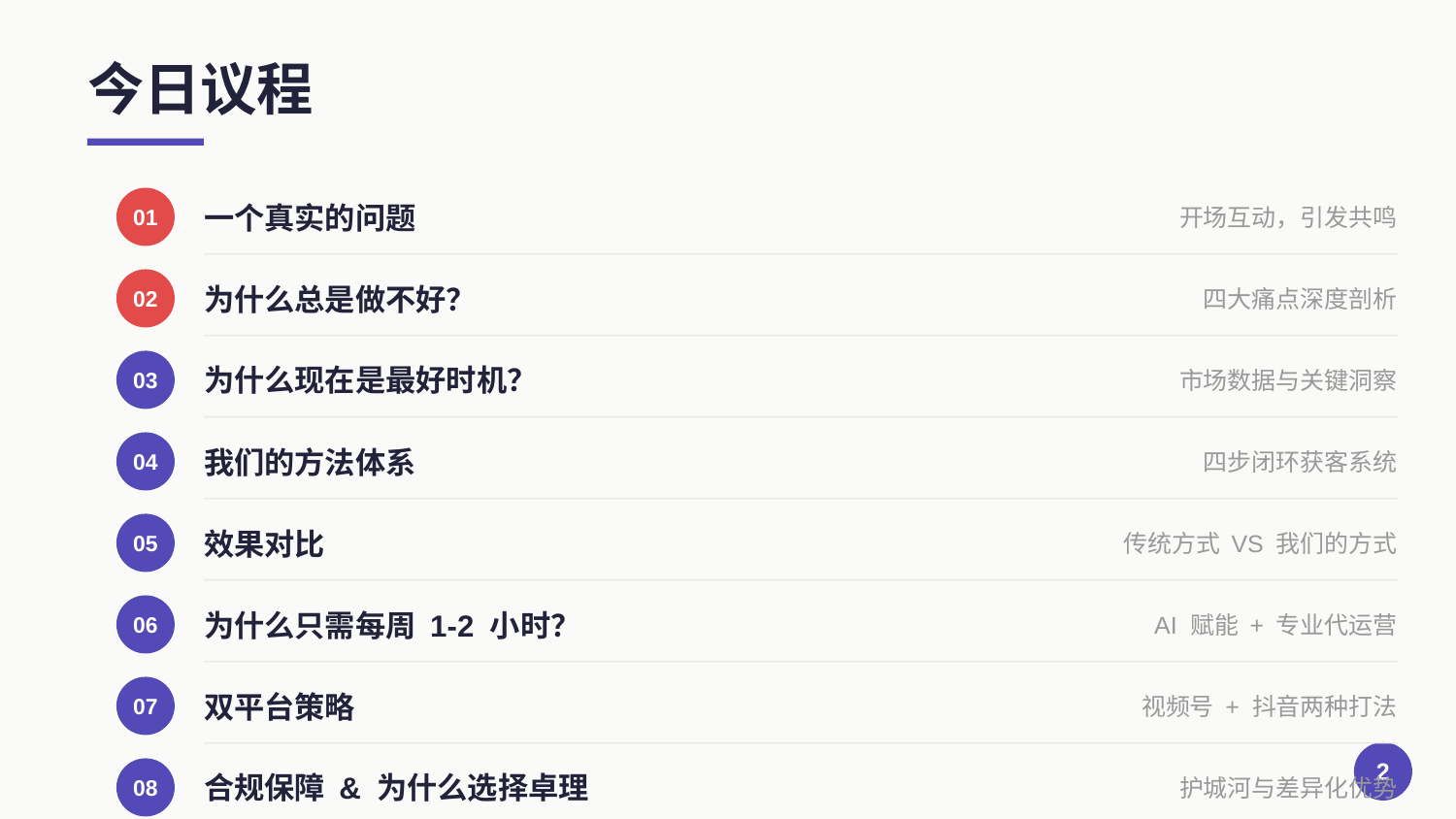

今日议程

一个真实的问题
开场互动，引发共鸣

01

为什么总是做不好？
四大痛点深度剖析

02

为什么现在是最好时机？
市场数据与关键洞察

03

我们的方法体系
四步闭环获客系统

04

效果对比
传统方式 VS 我们的方式

05

为什么只需每周 1-2 小时？
AI 赋能 + 专业代运营

06

双平台策略
视频号 + 抖音两种打法

07

2
合规保障 & 为什么选择卓理
护城河与差异化优势

08